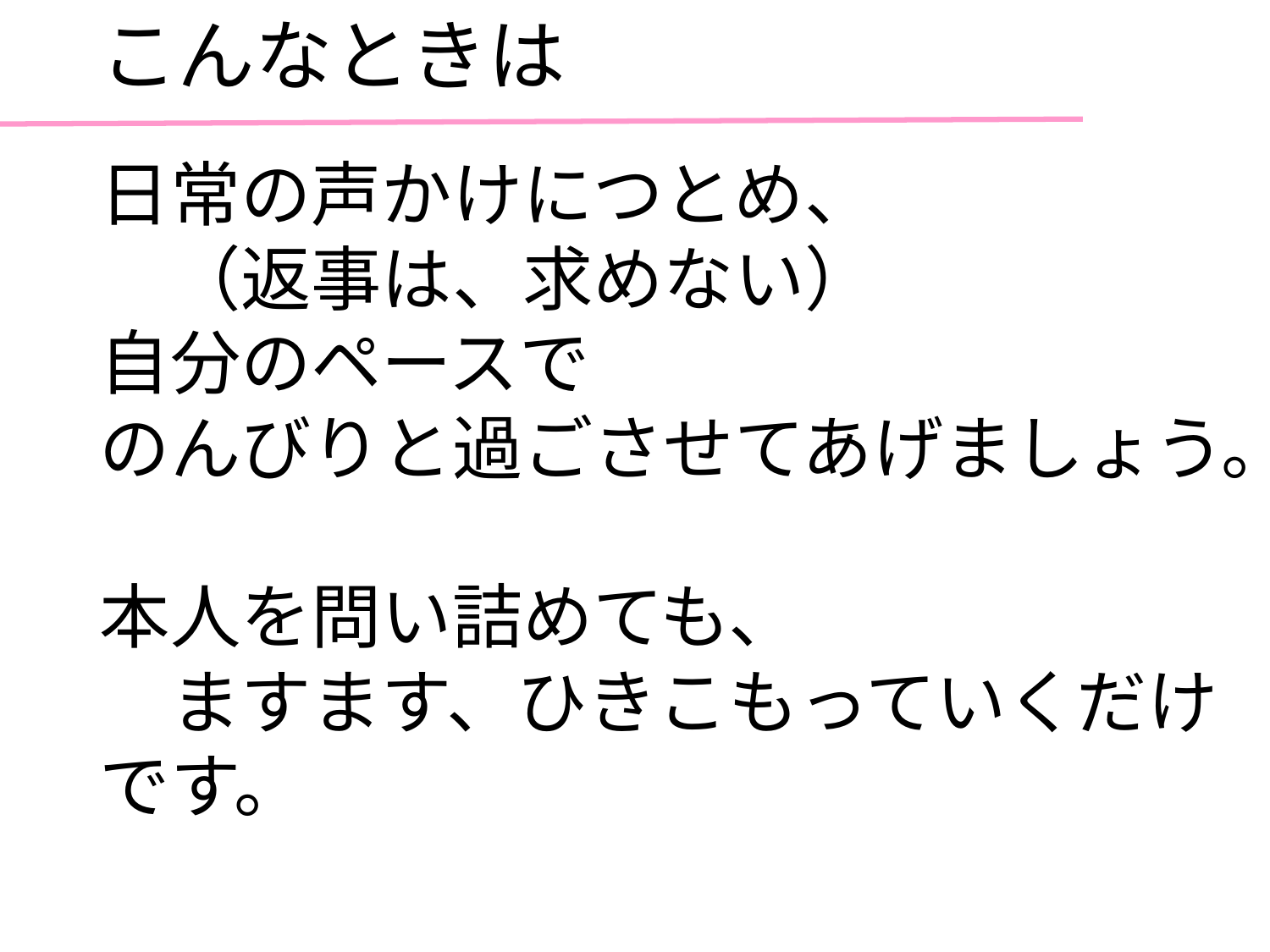

# こんなときは
日常の声かけにつとめ、
　（返事は、求めない）
自分のペースで
のんびりと過ごさせてあげましょう。

本人を問い詰めても、
　ますます、ひきこもっていくだけです。